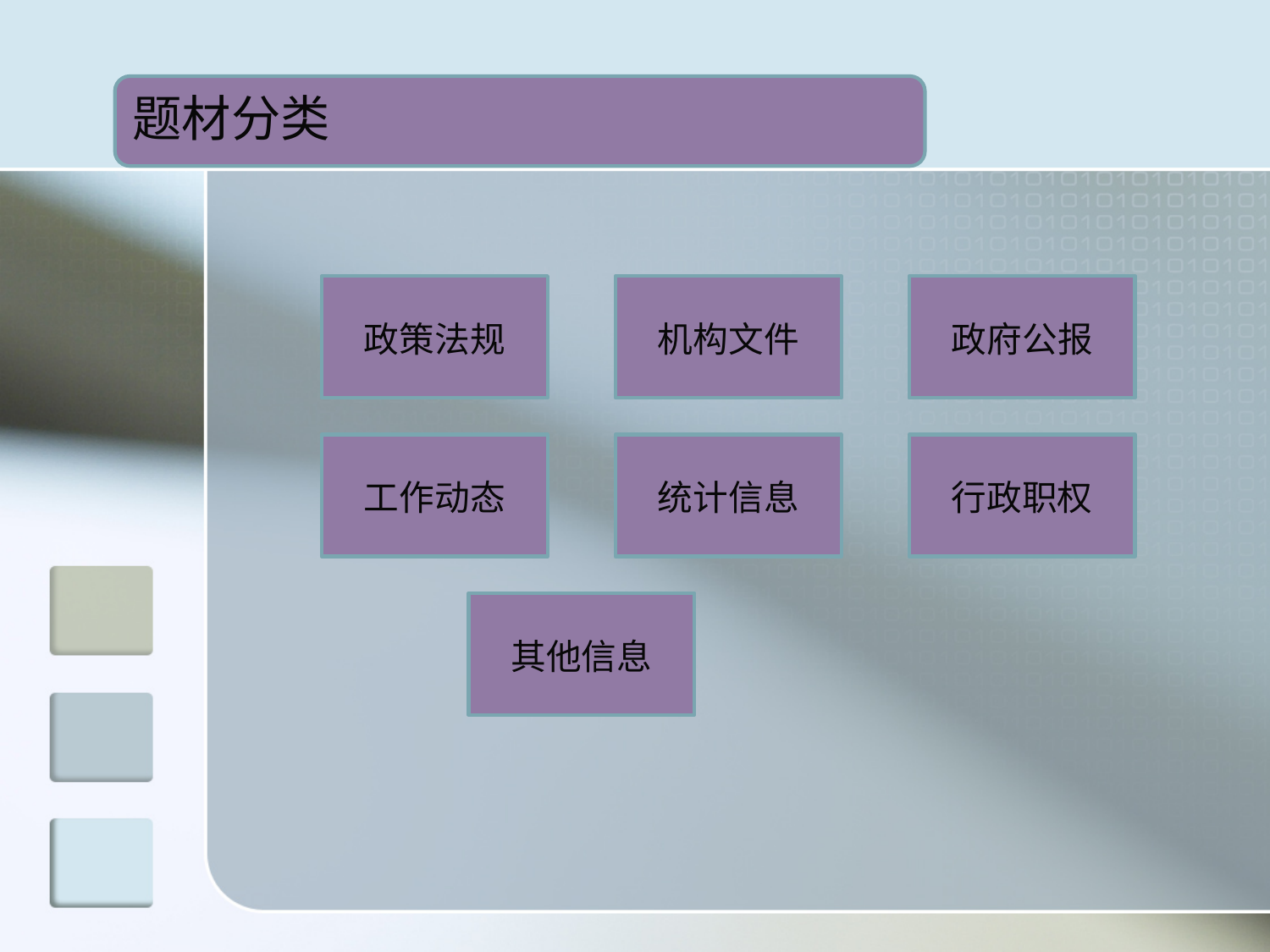

题材分类
政策法规
机构文件
政府公报
工作动态
其他信息
统计信息
行政职权